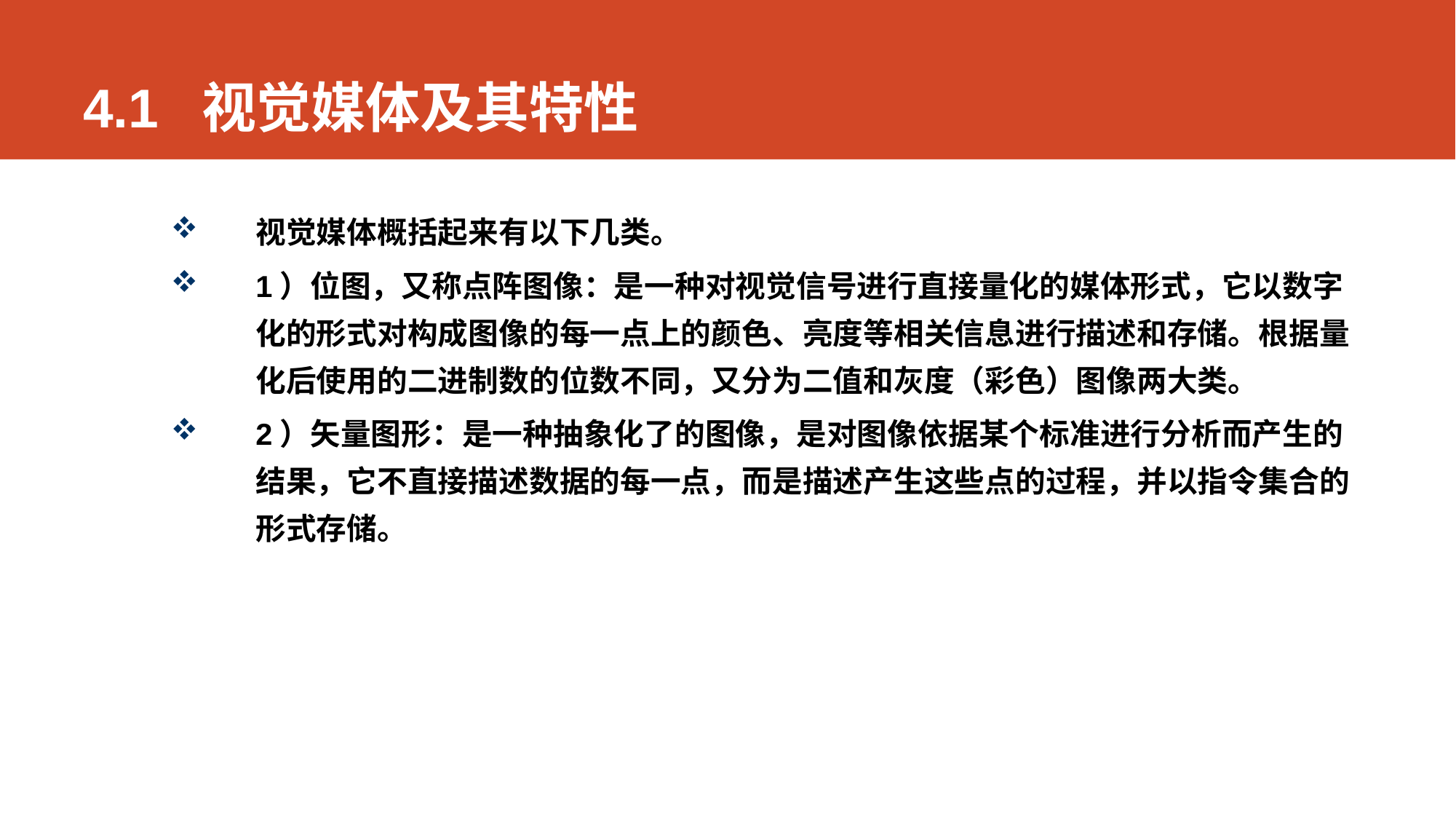

# 4.1  视觉媒体及其特性
视觉媒体概括起来有以下几类。
1）位图，又称点阵图像：是一种对视觉信号进行直接量化的媒体形式，它以数字化的形式对构成图像的每一点上的颜色、亮度等相关信息进行描述和存储。根据量化后使用的二进制数的位数不同，又分为二值和灰度（彩色）图像两大类。
2）矢量图形：是一种抽象化了的图像，是对图像依据某个标准进行分析而产生的结果，它不直接描述数据的每一点，而是描述产生这些点的过程，并以指令集合的形式存储。